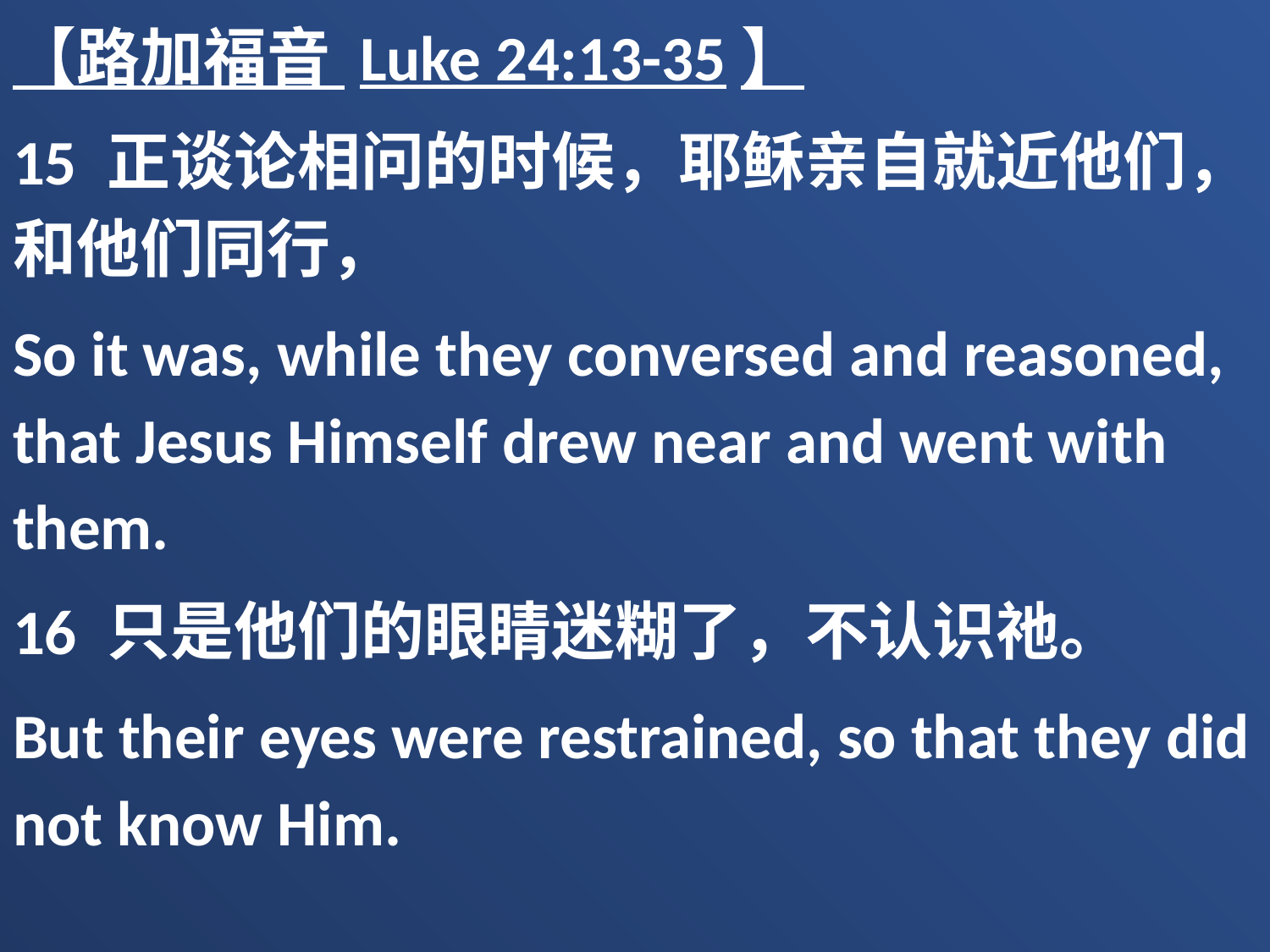

【路加福音 Luke 24:13-35】
15 正谈论相问的时候，耶稣亲自就近他们，和他们同行，
So it was, while they conversed and reasoned, that Jesus Himself drew near and went with them.
16 只是他们的眼睛迷糊了，不认识祂。
But their eyes were restrained, so that they did not know Him.